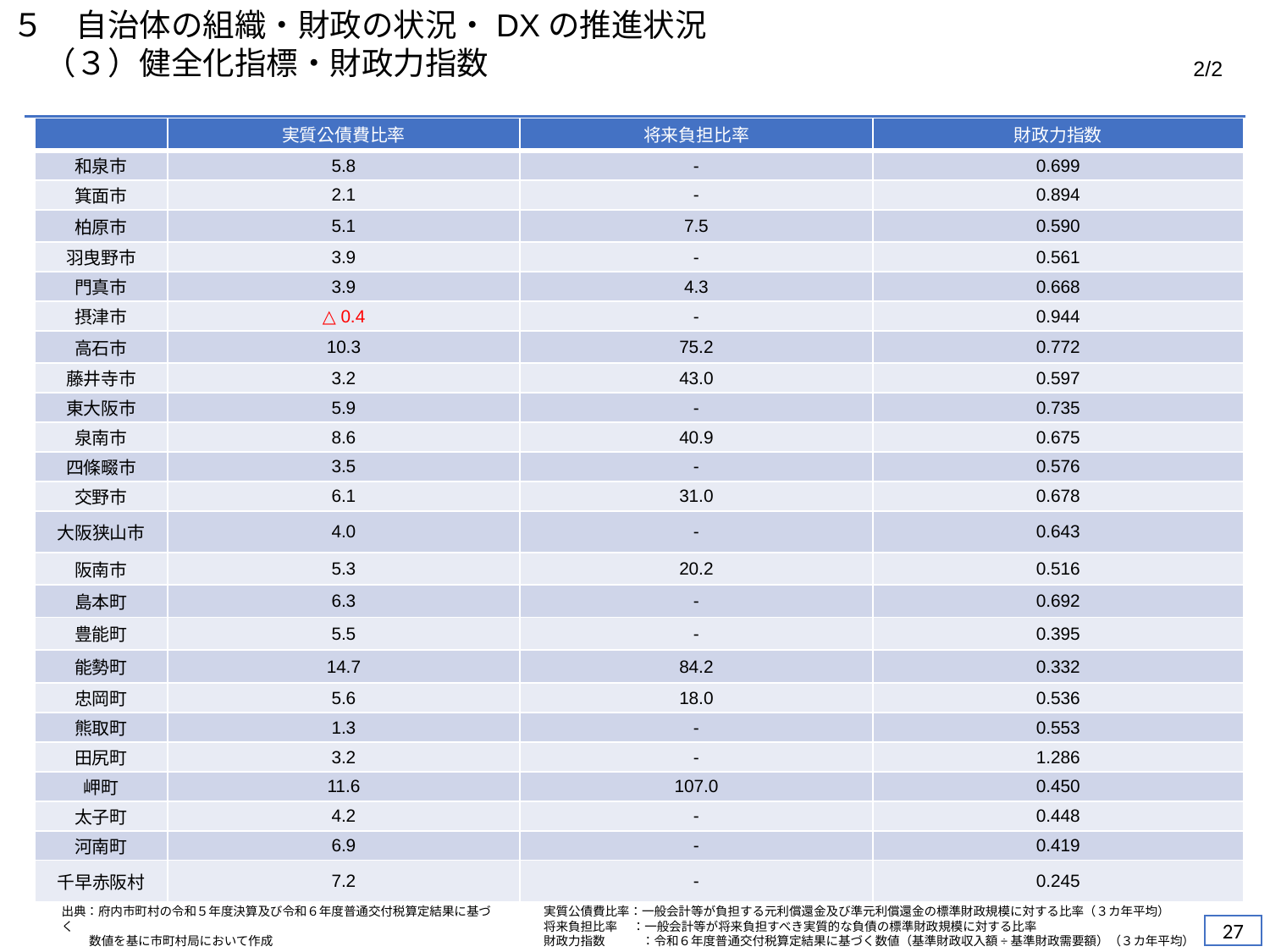

５　自治体の組織・財政の状況・DXの推進状況
　（３）健全化指標・財政力指数
2/2
|  | 実質公債費比率 | 将来負担比率 | 財政力指数 |
| --- | --- | --- | --- |
| 和泉市 | 5.8 | - | 0.699 |
| 箕面市 | 2.1 | - | 0.894 |
| 柏原市 | 5.1 | 7.5 | 0.590 |
| 羽曳野市 | 3.9 | - | 0.561 |
| 門真市 | 3.9 | 4.3 | 0.668 |
| 摂津市 | △ 0.4 | - | 0.944 |
| 高石市 | 10.3 | 75.2 | 0.772 |
| 藤井寺市 | 3.2 | 43.0 | 0.597 |
| 東大阪市 | 5.9 | - | 0.735 |
| 泉南市 | 8.6 | 40.9 | 0.675 |
| 四條畷市 | 3.5 | - | 0.576 |
| 交野市 | 6.1 | 31.0 | 0.678 |
| 大阪狭山市 | 4.0 | - | 0.643 |
| 阪南市 | 5.3 | 20.2 | 0.516 |
| 島本町 | 6.3 | - | 0.692 |
| 豊能町 | 5.5 | - | 0.395 |
| 能勢町 | 14.7 | 84.2 | 0.332 |
| 忠岡町 | 5.6 | 18.0 | 0.536 |
| 熊取町 | 1.3 | - | 0.553 |
| 田尻町 | 3.2 | - | 1.286 |
| 岬町 | 11.6 | 107.0 | 0.450 |
| 太子町 | 4.2 | - | 0.448 |
| 河南町 | 6.9 | - | 0.419 |
| 千早赤阪村 | 7.2 | - | 0.245 |
出典：府内市町村の令和５年度決算及び令和６年度普通交付税算定結果に基づく
         数値を基に市町村局において作成
実質公債費比率：一般会計等が負担する元利償還金及び準元利償還金の標準財政規模に対する比率（３カ年平均）
将来負担比率　 ：一般会計等が将来負担すべき実質的な負債の標準財政規模に対する比率
財政力指数　　　：令和６年度普通交付税算定結果に基づく数値（基準財政収入額÷基準財政需要額）（３カ年平均）
27